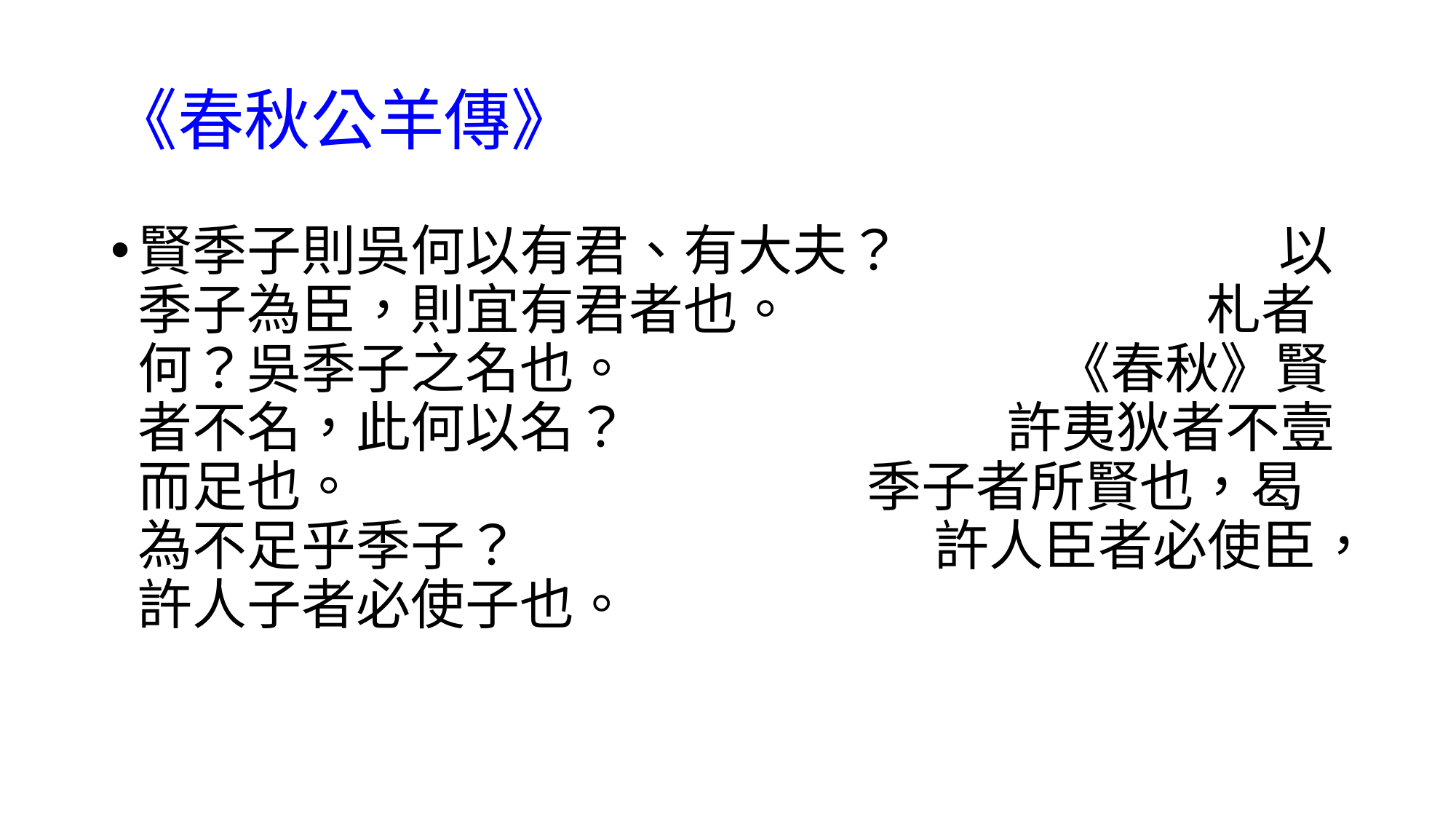

# 《春秋公羊傳》
賢季子則吳何以有君、有大夫？                               以季子為臣，則宜有君者也。                                  札者何？吳季子之名也。                                   《春秋》賢者不名，此何以名？                               許夷狄者不壹而足也。                                          季子者所賢也，曷為不足乎季子？                                  許人臣者必使臣，許人子者必使子也。